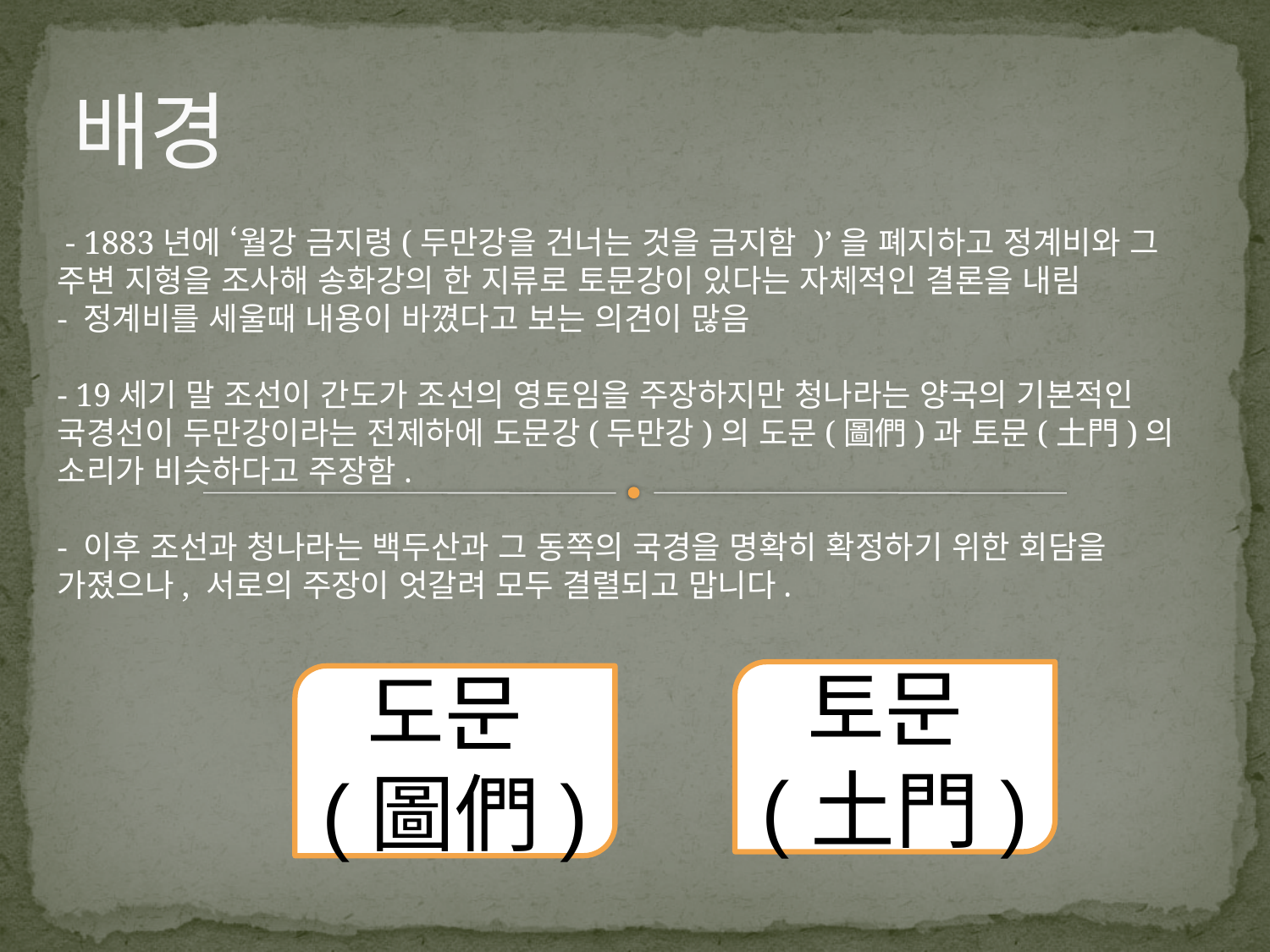

# 배경
 - 1883년에 ‘월강 금지령(두만강을 건너는 것을 금지함 )’을 폐지하고 정계비와 그 주변 지형을 조사해 송화강의 한 지류로 토문강이 있다는 자체적인 결론을 내림
- 정계비를 세울때 내용이 바꼈다고 보는 의견이 많음

- 19세기 말 조선이 간도가 조선의 영토임을 주장하지만 청나라는 양국의 기본적인 국경선이 두만강이라는 전제하에 도문강(두만강)의 도문(圖們)과 토문(土門)의 소리가 비슷하다고 주장함.

- 이후 조선과 청나라는 백두산과 그 동쪽의 국경을 명확히 확정하기 위한 회담을 가졌으나, 서로의 주장이 엇갈려 모두 결렬되고 맙니다.
토문(土門)
도문(圖們)